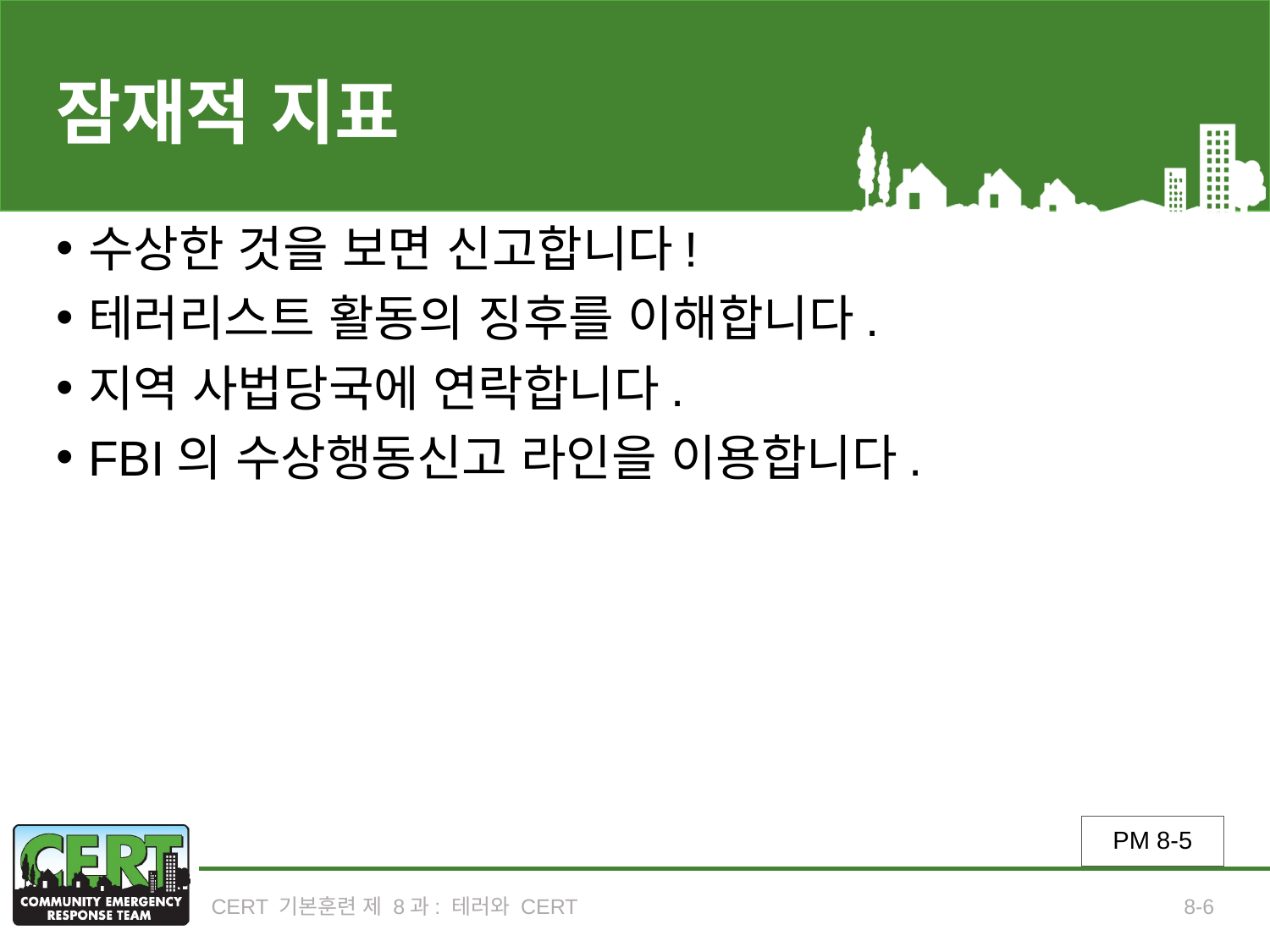

# 잠재적 지표
수상한 것을 보면 신고합니다!
테러리스트 활동의 징후를 이해합니다.
지역 사법당국에 연락합니다.
FBI의 수상행동신고 라인을 이용합니다.
PM 8-5
CERT 기본훈련 제 8과: 테러와 CERT
8-6